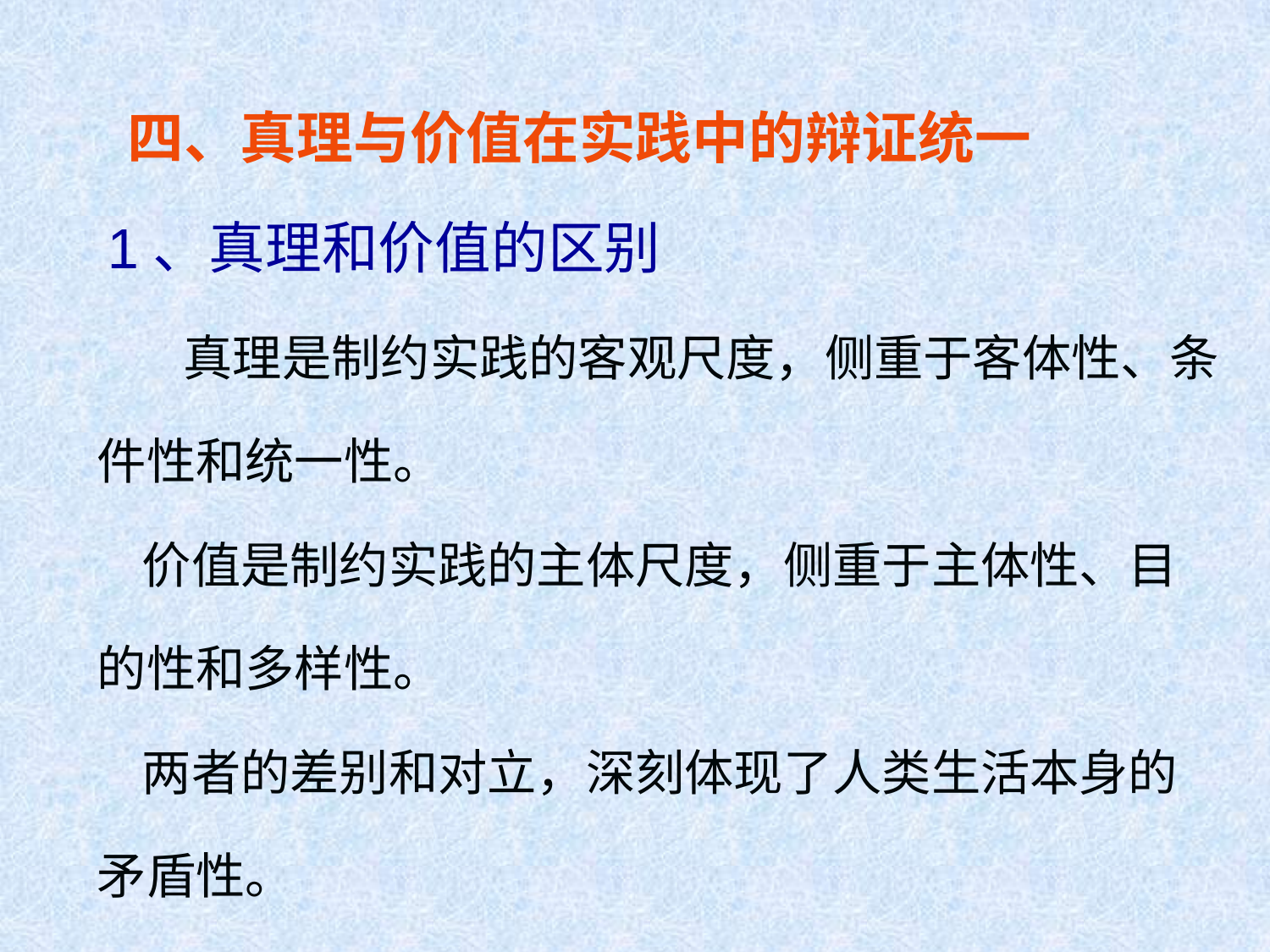

四、真理与价值在实践中的辩证统一
1、真理和价值的区别
        真理是制约实践的客观尺度，侧重于客体性、条件性和统一性。
   价值是制约实践的主体尺度，侧重于主体性、目的性和多样性。
   两者的差别和对立，深刻体现了人类生活本身的矛盾性。